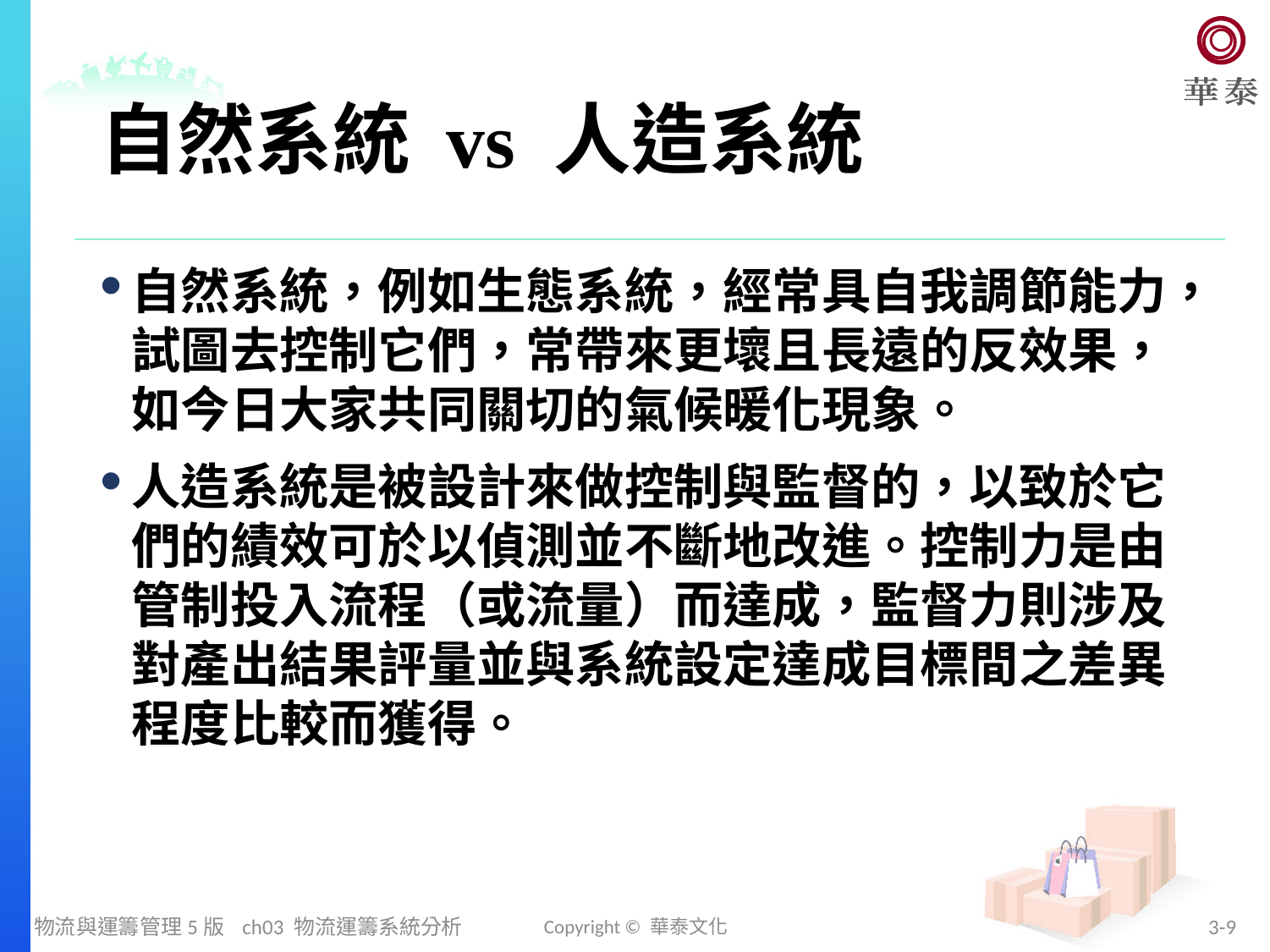

# 自然系統 vs 人造系統
自然系統，例如生態系統，經常具自我調節能力，試圖去控制它們，常帶來更壞且長遠的反效果，如今日大家共同關切的氣候暖化現象。
人造系統是被設計來做控制與監督的，以致於它們的績效可於以偵測並不斷地改進。控制力是由管制投入流程（或流量）而達成，監督力則涉及對產出結果評量並與系統設定達成目標間之差異程度比較而獲得。
物流與運籌管理5版  ch03 物流運籌系統分析
Copyright © 華泰文化
3-9